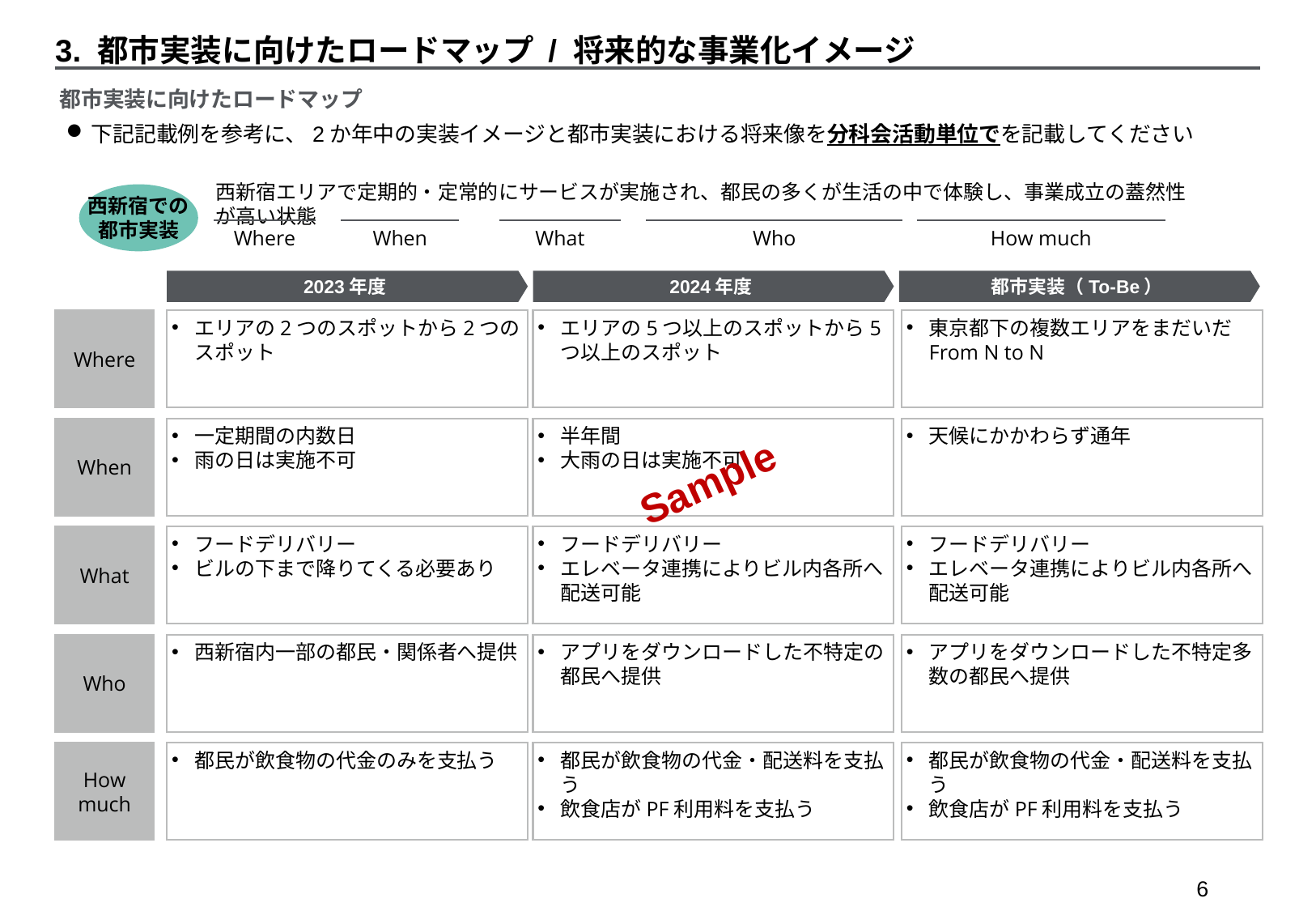

3. 都市実装に向けたロードマップ / 将来的な事業化イメージ
都市実装に向けたロードマップ
下記記載例を参考に、2か年中の実装イメージと都市実装における将来像を分科会活動単位でを記載してください
西新宿での
都市実装
西新宿エリアで定期的・定常的にサービスが実施され、都民の多くが生活の中で体験し、事業成立の蓋然性が高い状態
Where
When
What
Who
How much
2023年度
2024年度
都市実装（To-Be）
Where
When
What
Who
How much
エリアの2つのスポットから2つのスポット
エリアの5つ以上のスポットから5つ以上のスポット
東京都下の複数エリアをまだいだFrom N to N
一定期間の内数日
雨の日は実施不可
半年間
大雨の日は実施不可
天候にかかわらず通年

Sample
フードデリバリー
ビルの下まで降りてくる必要あり
フードデリバリー
エレベータ連携によりビル内各所へ配送可能
フードデリバリー
エレベータ連携によりビル内各所へ配送可能
西新宿内一部の都民・関係者へ提供
アプリをダウンロードした不特定の都民へ提供
アプリをダウンロードした不特定多数の都民へ提供
都民が飲食物の代金のみを支払う
都民が飲食物の代金・配送料を支払う
飲食店がPF利用料を支払う
都民が飲食物の代金・配送料を支払う
飲食店がPF利用料を支払う
6